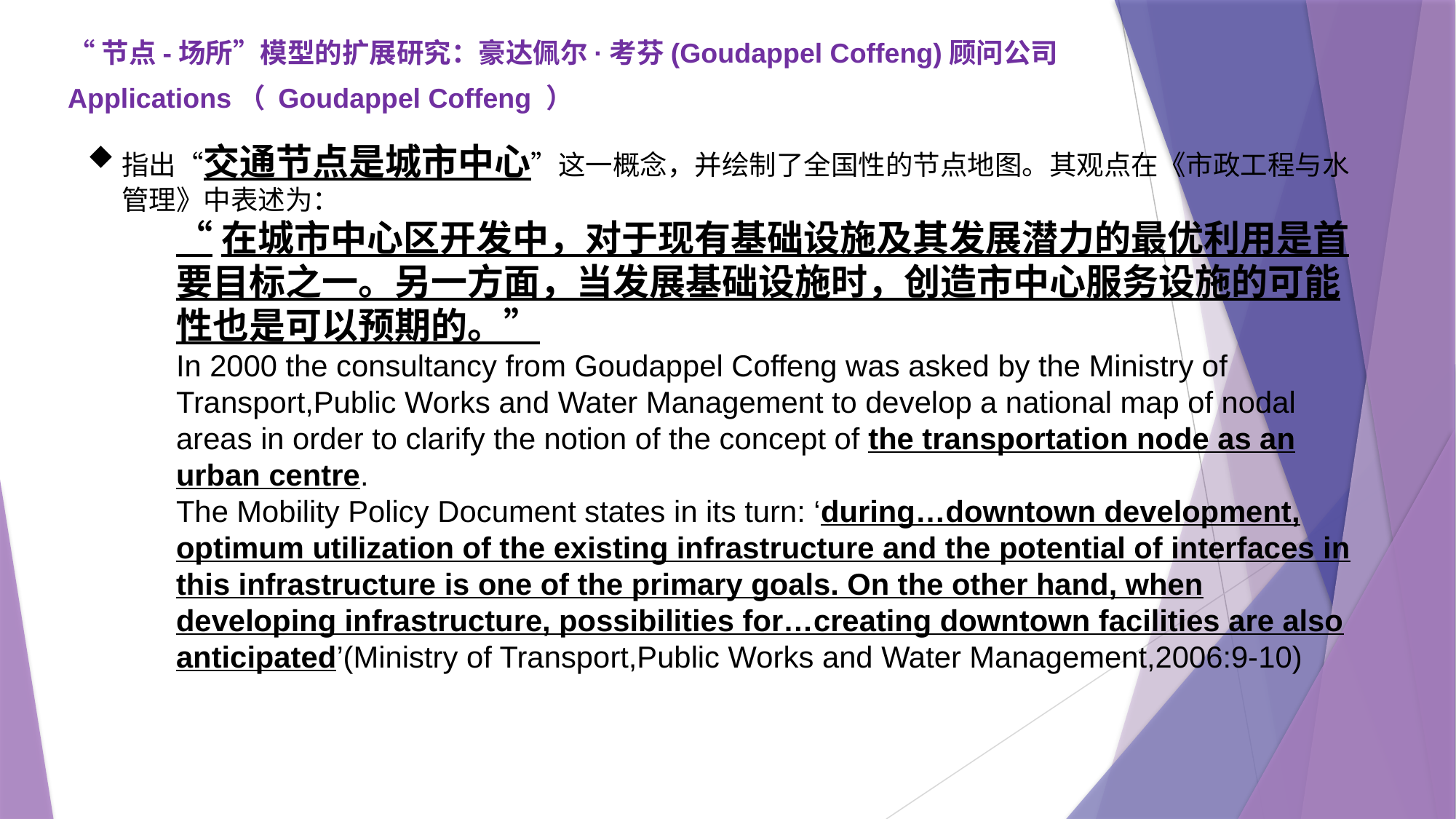

“节点-场所”模型的扩展研究：豪达佩尔·考芬(Goudappel Coffeng)顾问公司
Applications（ Goudappel Coffeng ）
指出“交通节点是城市中心”这一概念，并绘制了全国性的节点地图。其观点在《市政工程与水管理》中表述为：
“在城市中心区开发中，对于现有基础设施及其发展潜力的最优利用是首要目标之一。另一方面，当发展基础设施时，创造市中心服务设施的可能性也是可以预期的。”
In 2000 the consultancy from Goudappel Coffeng was asked by the Ministry of Transport,Public Works and Water Management to develop a national map of nodal areas in order to clarify the notion of the concept of the transportation node as an urban centre.
The Mobility Policy Document states in its turn: ‘during…downtown development, optimum utilization of the existing infrastructure and the potential of interfaces in this infrastructure is one of the primary goals. On the other hand, when developing infrastructure, possibilities for…creating downtown facilities are also anticipated’(Ministry of Transport,Public Works and Water Management,2006:9-10)